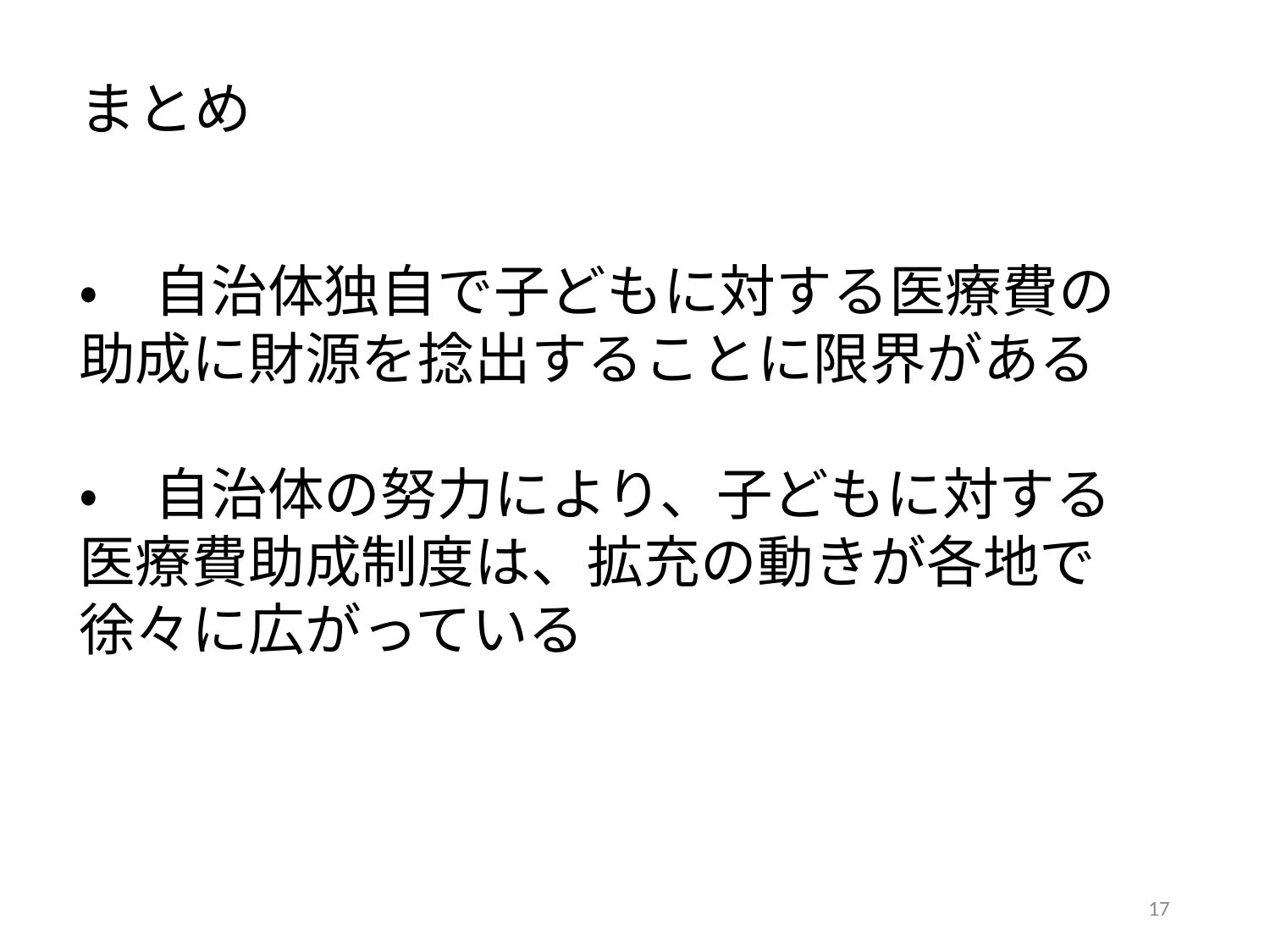

# まとめ
・　自治体独自で子どもに対する医療費の助成に財源を捻出することに限界がある

・　自治体の努力により、子どもに対する医療費助成制度は、拡充の動きが各地で徐々に広がっている
17